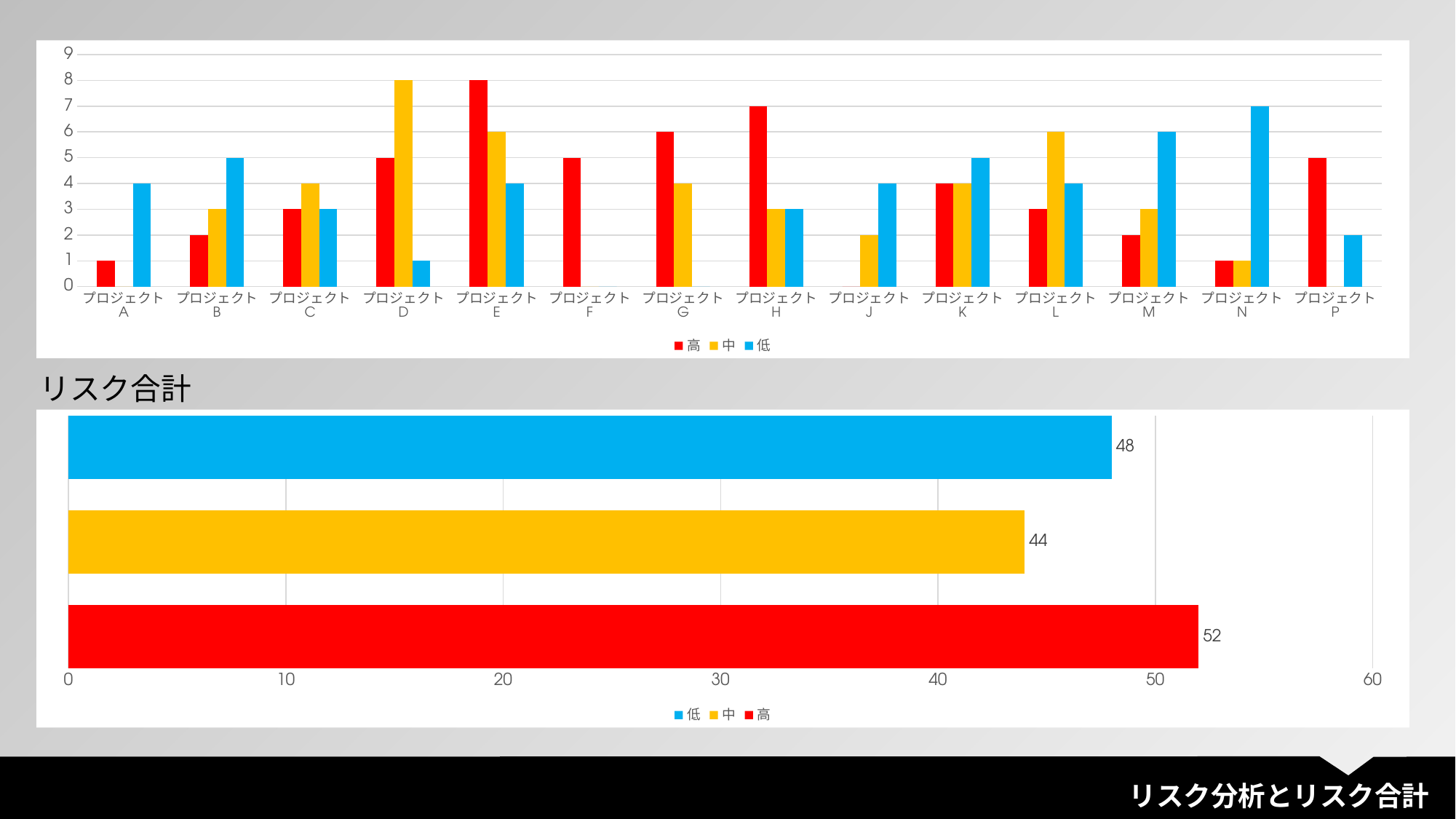

### Chart

| Category | 高 | 中 | 低 |
|---|---|---|---|
| プロジェクト A | 1.0 | 0.0 | 4.0 |
| プロジェクト B | 2.0 | 3.0 | 5.0 |
| プロジェクト C | 3.0 | 4.0 | 3.0 |
| プロジェクト D | 5.0 | 8.0 | 1.0 |
| プロジェクト E | 8.0 | 6.0 | 4.0 |
| プロジェクト F | 5.0 | 0.0 | 0.0 |
| プロジェクト G | 6.0 | 4.0 | 0.0 |
| プロジェクト H | 7.0 | 3.0 | 3.0 |
| プロジェクト J | 0.0 | 2.0 | 4.0 |
| プロジェクト K | 4.0 | 4.0 | 5.0 |
| プロジェクト L | 3.0 | 6.0 | 4.0 |
| プロジェクト M | 2.0 | 3.0 | 6.0 |
| プロジェクト N | 1.0 | 1.0 | 7.0 |
| プロジェクト P | 5.0 | 0.0 | 2.0 |
リスク合計

### Chart

| Category | 高 | 中 | 低 |
|---|---|---|---|
リスク分析とリスク合計